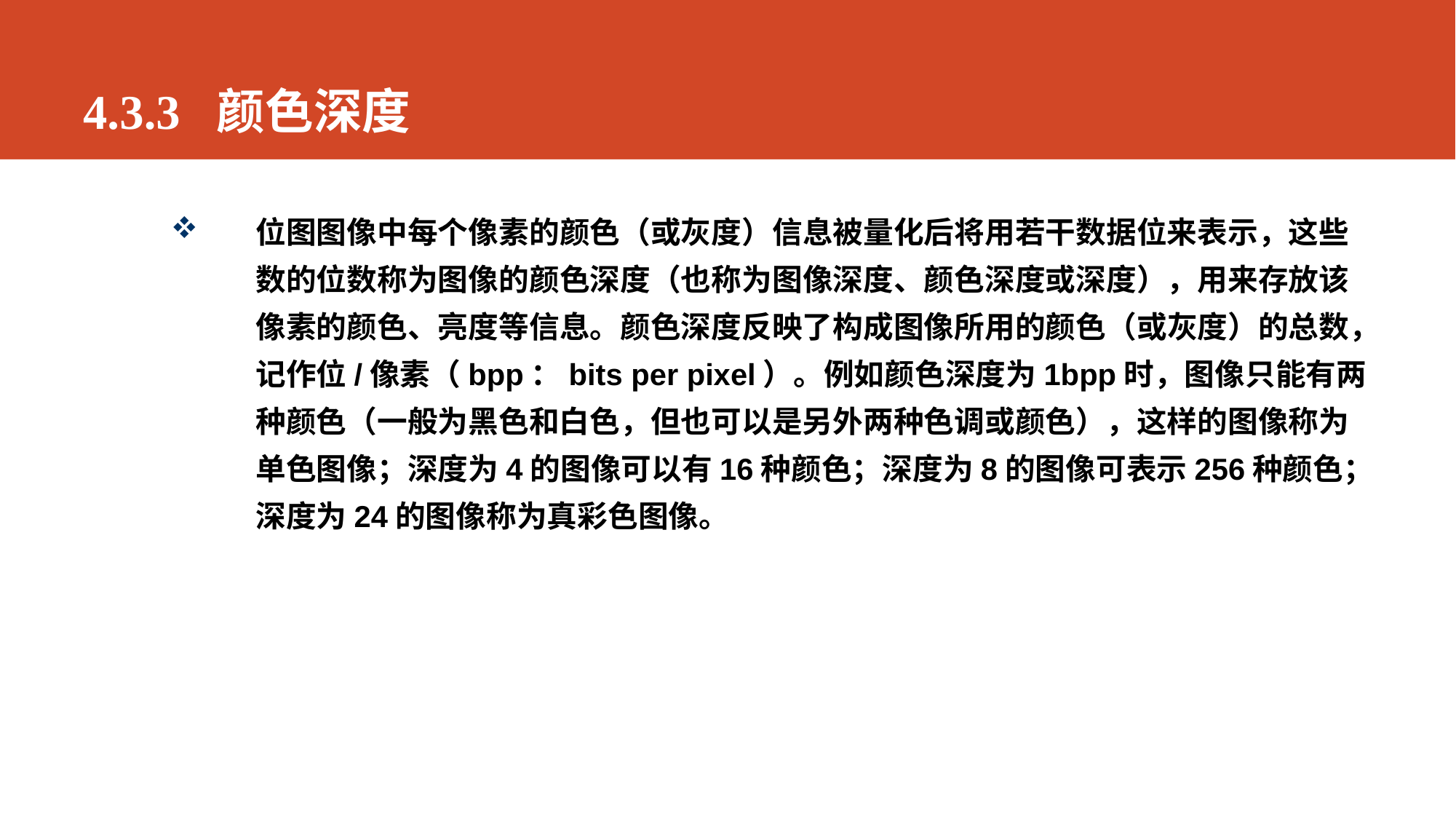

# 4.3.3  颜色深度
位图图像中每个像素的颜色（或灰度）信息被量化后将用若干数据位来表示，这些数的位数称为图像的颜色深度（也称为图像深度、颜色深度或深度），用来存放该像素的颜色、亮度等信息。颜色深度反映了构成图像所用的颜色（或灰度）的总数，记作位/像素（bpp：bits per pixel）。例如颜色深度为1bpp时，图像只能有两种颜色（一般为黑色和白色，但也可以是另外两种色调或颜色），这样的图像称为单色图像；深度为4的图像可以有16种颜色；深度为8的图像可表示256种颜色；深度为24的图像称为真彩色图像。